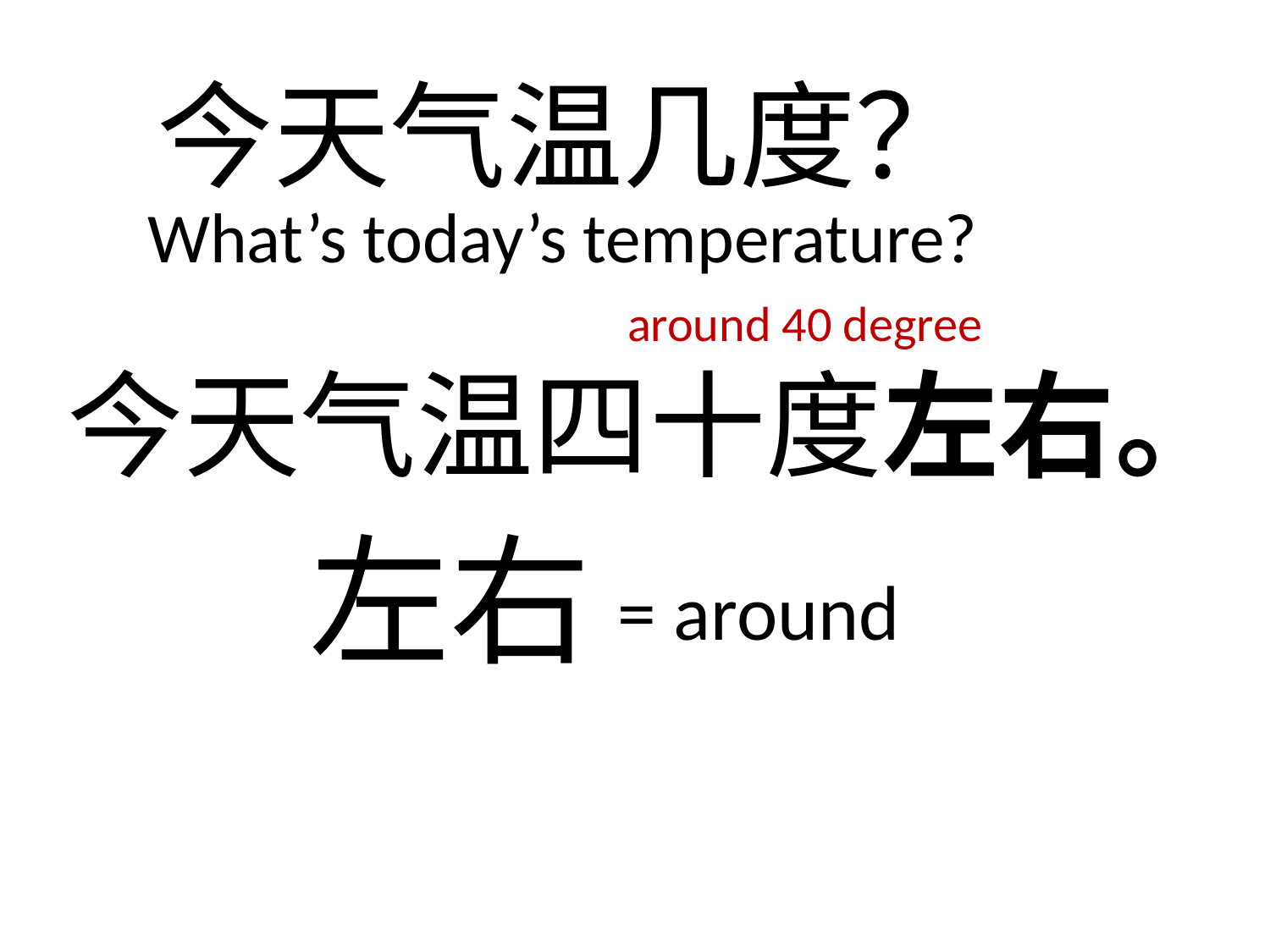

今天气温几度？
What’s today’s temperature?
around 40 degree
今天气温四十度
左右。

左右
= around